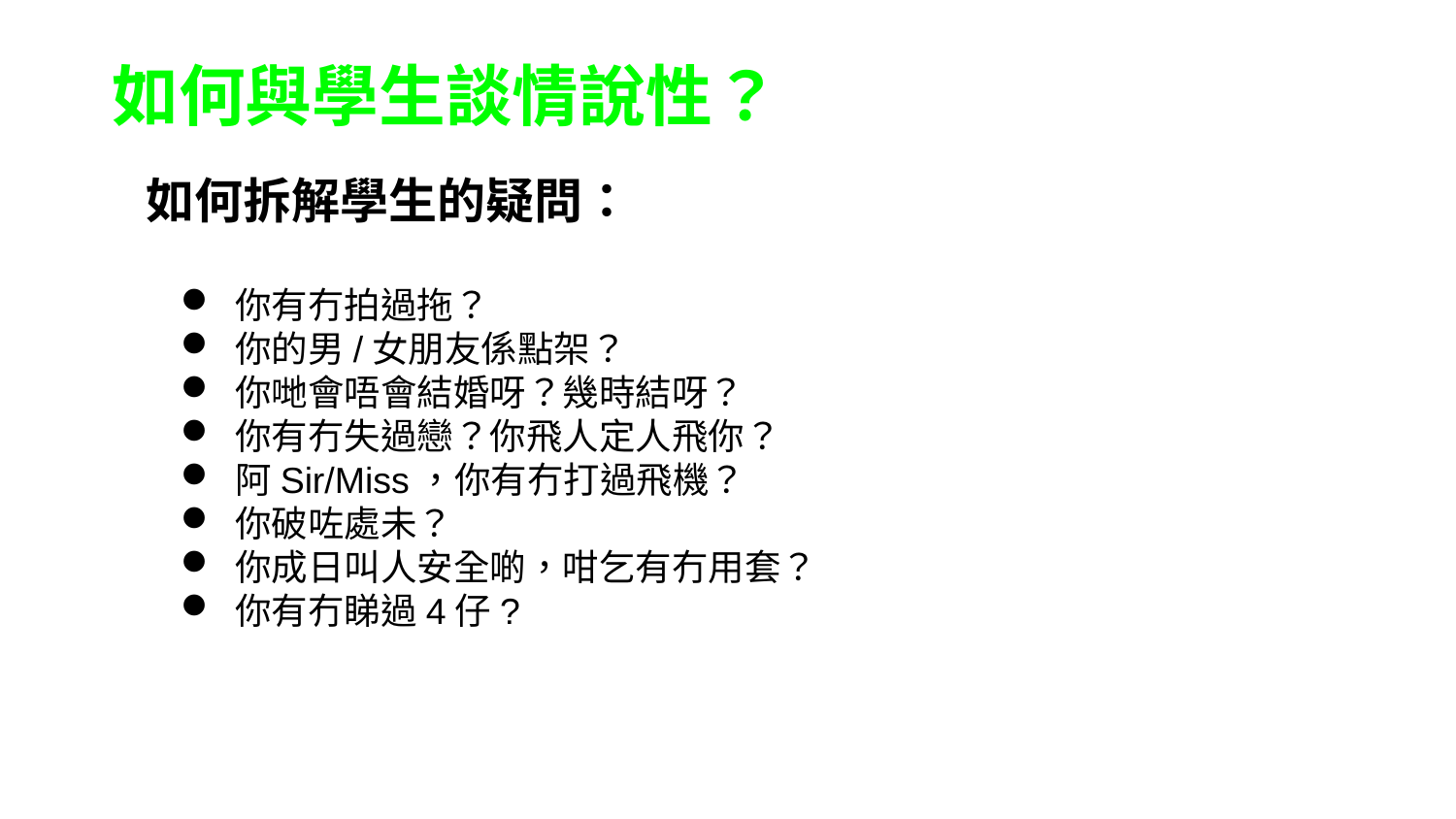

# 如何與學生談情說性？
如何拆解學生的疑問：
你有冇拍過拖？
你的男/女朋友係點架？
你哋會唔會結婚呀？幾時結呀？
你有冇失過戀？你飛人定人飛你？
阿Sir/Miss，你有冇打過飛機？
你破咗處未？
你成日叫人安全啲，咁乞有冇用套？
你有冇睇過4仔?